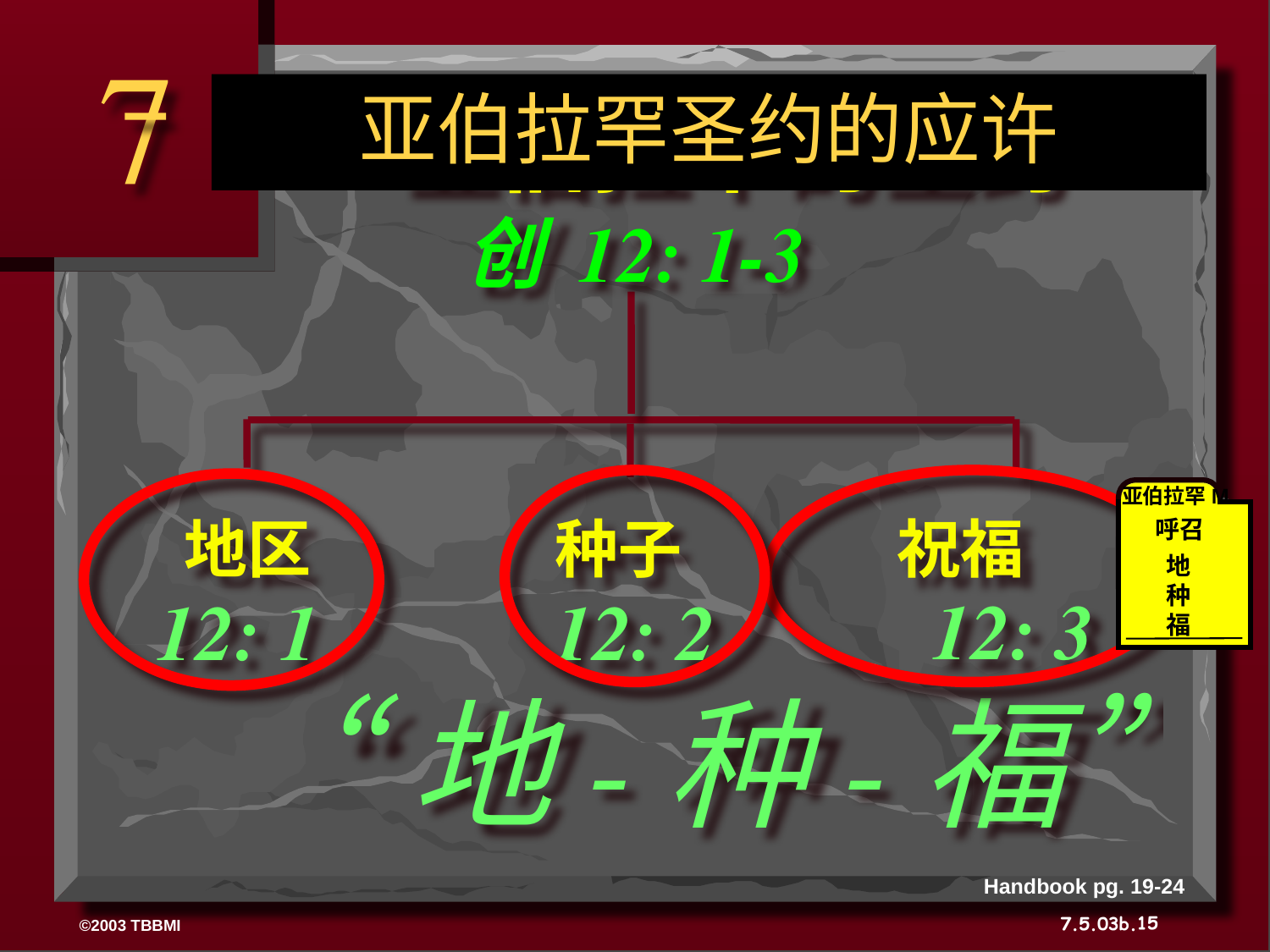

7
亚伯拉罕圣约的应许
        亚伯拉罕的圣约
创 12: 1-3

          地区                 种子               祝福

亚伯拉罕M

呼召
地
种
福

12: 3

12: 2

12: 1

“地-种-福”

Handbook pg. 19-24
15